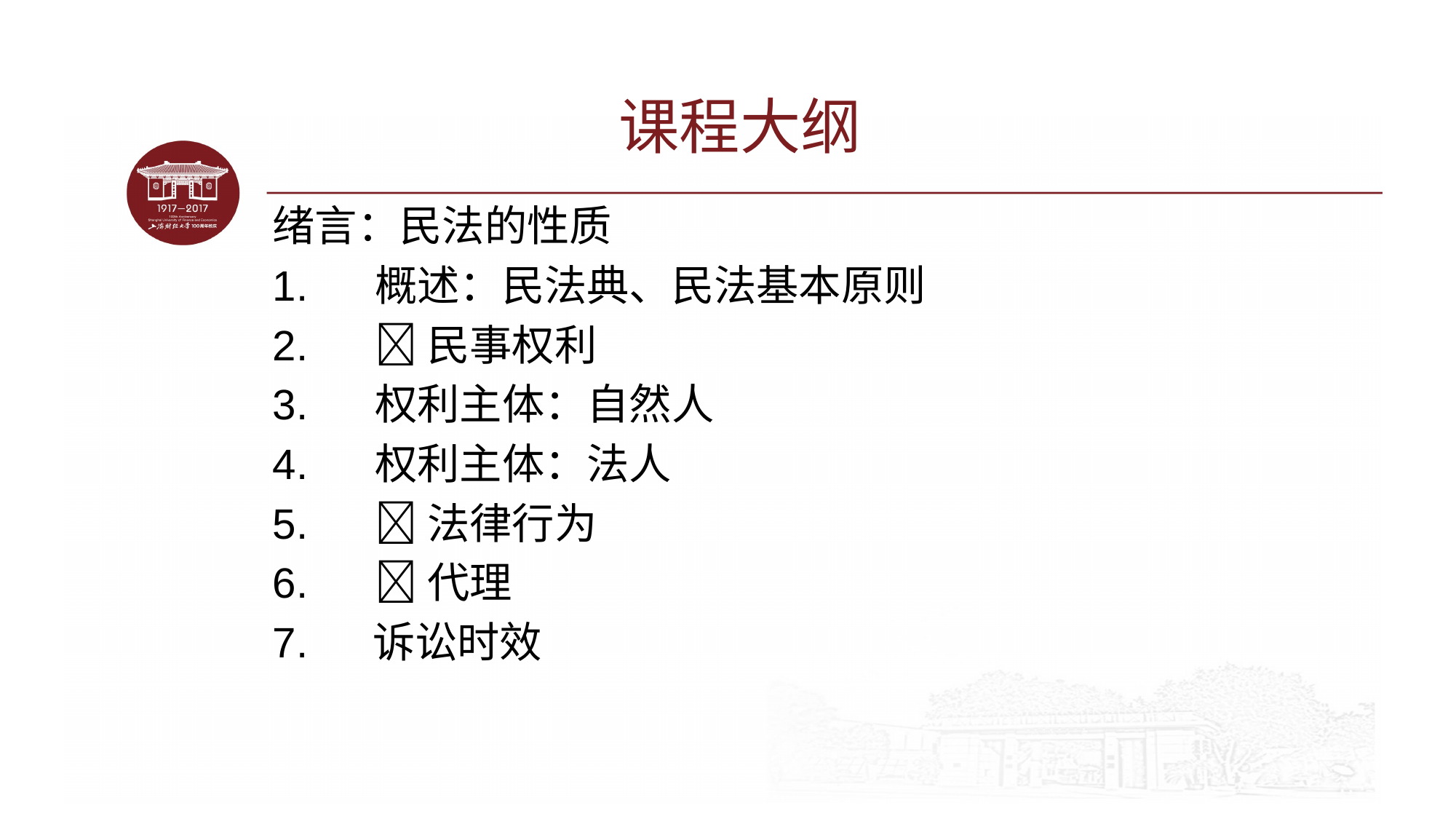

# 课程大纲
绪言：民法的性质
概述：民法典、民法基本原则
∗民事权利
权利主体：自然人
权利主体：法人
∗法律行为
∗代理
   诉讼时效